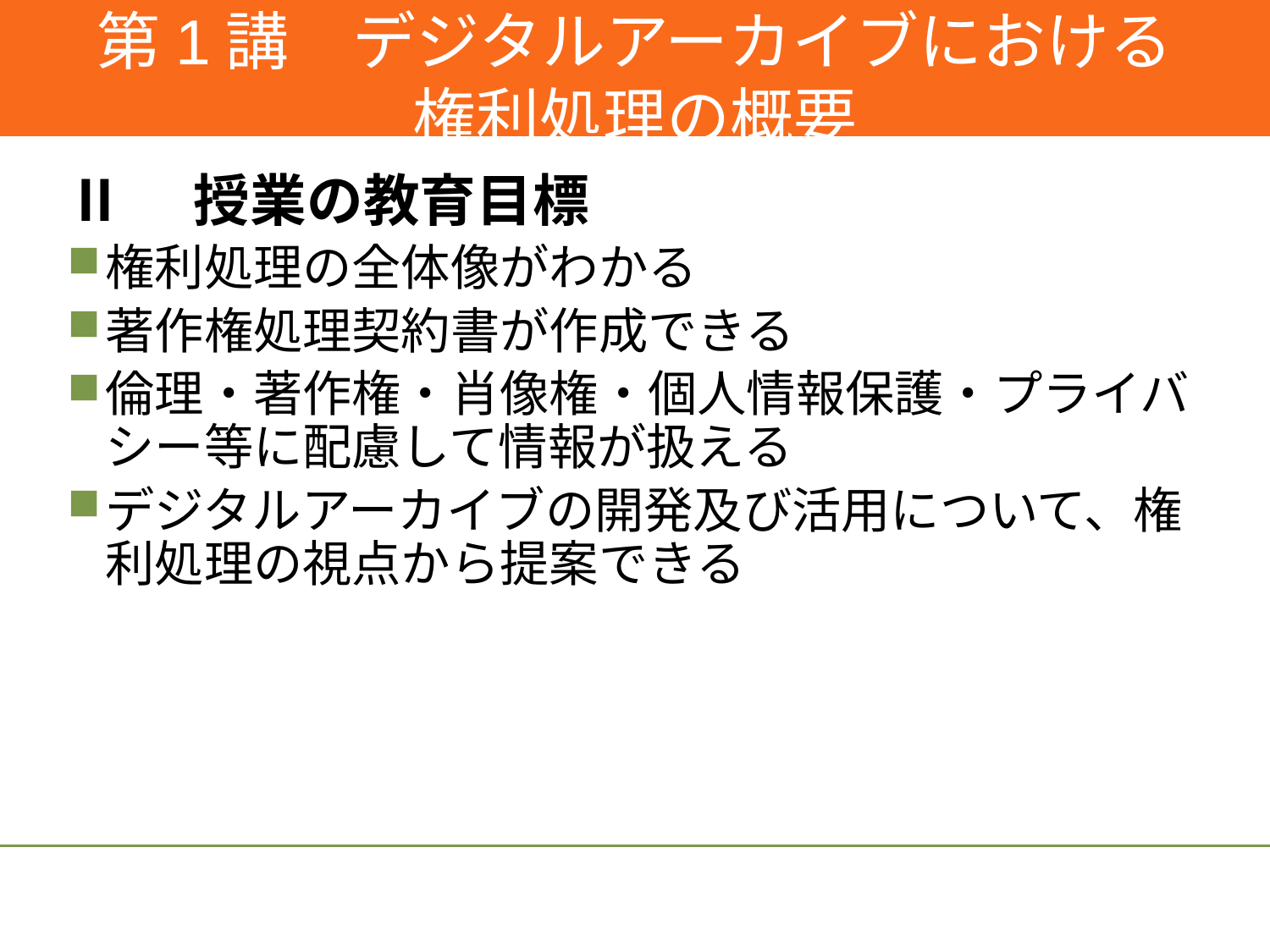

#
第1講　デジタルアーカイブにおける
権利処理の概要
Ⅱ　授業の教育目標
権利処理の全体像がわかる
著作権処理契約書が作成できる
倫理・著作権・肖像権・個人情報保護・プライバシー等に配慮して情報が扱える
デジタルアーカイブの開発及び活用について、権利処理の視点から提案できる